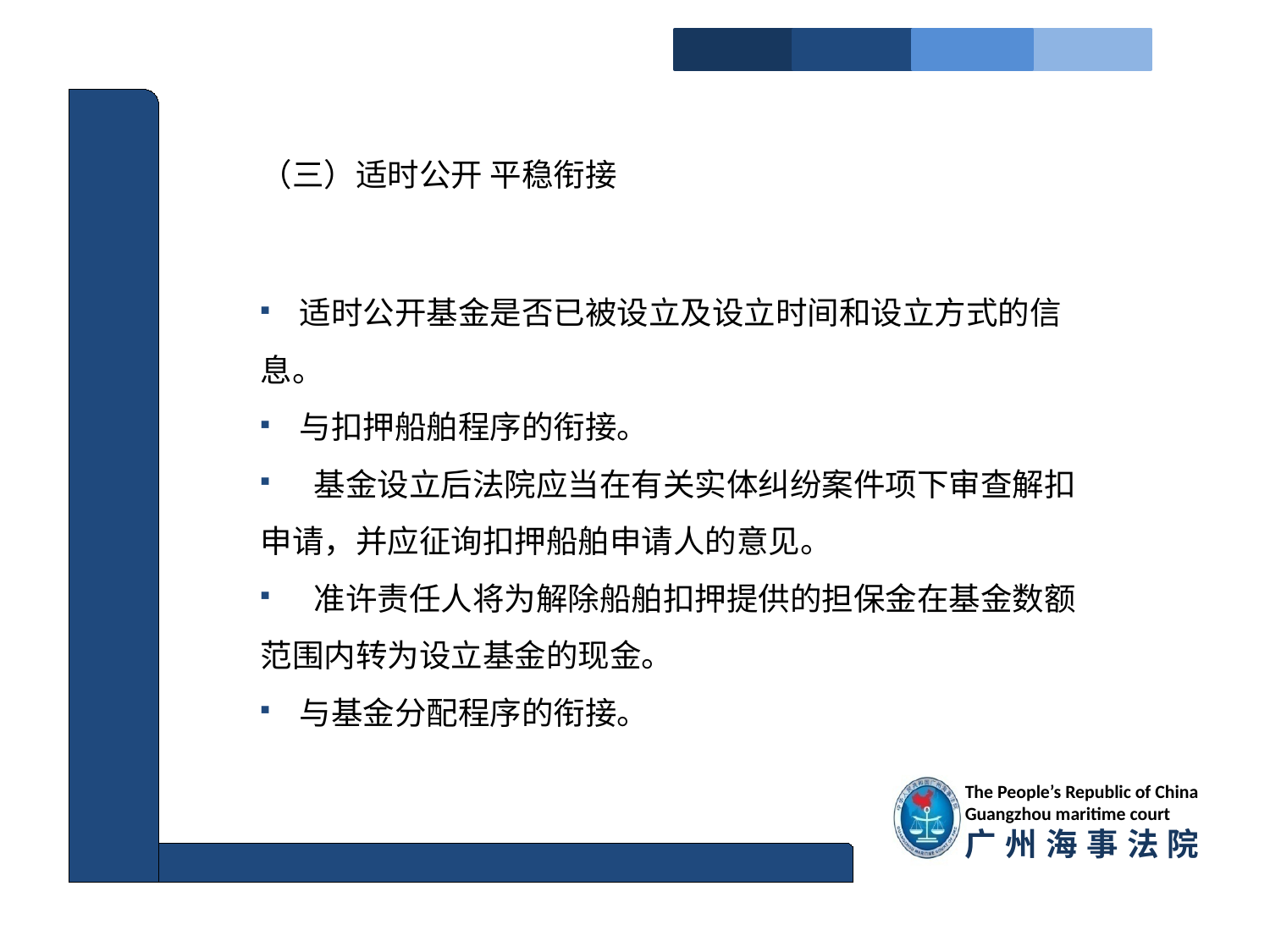

（三）适时公开 平稳衔接
   适时公开基金是否已被设立及设立时间和设立方式的信息。
   与扣押船舶程序的衔接。
     基金设立后法院应当在有关实体纠纷案件项下审查解扣 申请，并应征询扣押船舶申请人的意见。
     准许责任人将为解除船舶扣押提供的担保金在基金数额范围内转为设立基金的现金。
   与基金分配程序的衔接。